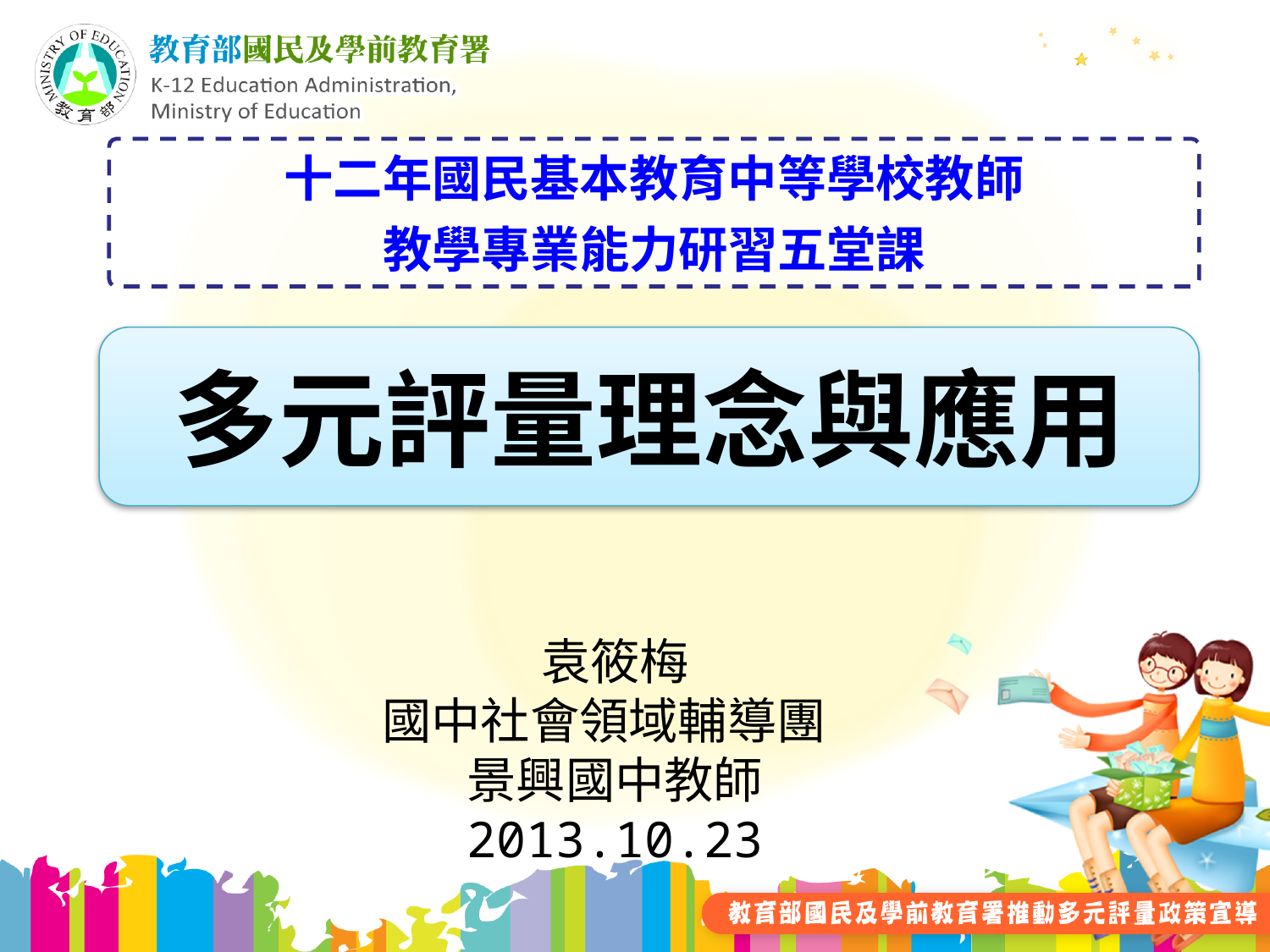

十二年國民基本教育中等學校教師
教學專業能力研習五堂課
多元評量理念與應用
袁筱梅
國中社會領域輔導團
景興國中教師
2013.10.23